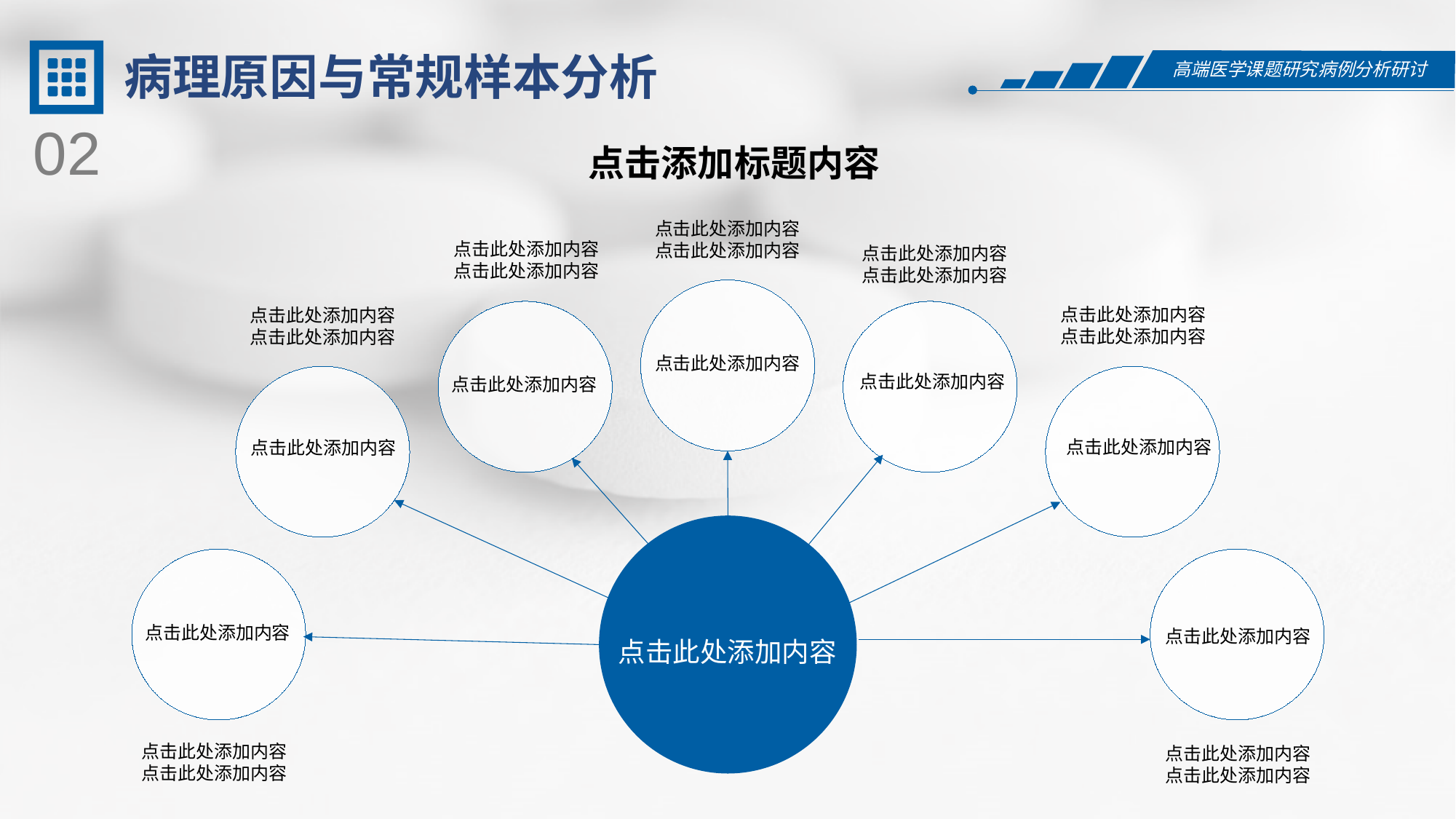

病理原因与常规样本分析
02
点击添加标题内容
点击此处添加内容
点击此处添加内容
点击此处添加内容
点击此处添加内容
点击此处添加内容
点击此处添加内容

点击此处添加内容
点击此处添加内容
点击此处添加内容
点击此处添加内容

点击此处添加内容
点击此处添加内容

点击此处添加内容
点击此处添加内容
点击此处添加内容

点击此处添加内容
点击此处添加内容
点击此处添加内容
点击此处添加内容
点击此处添加内容
点击此处添加内容
点击此处添加内容
.